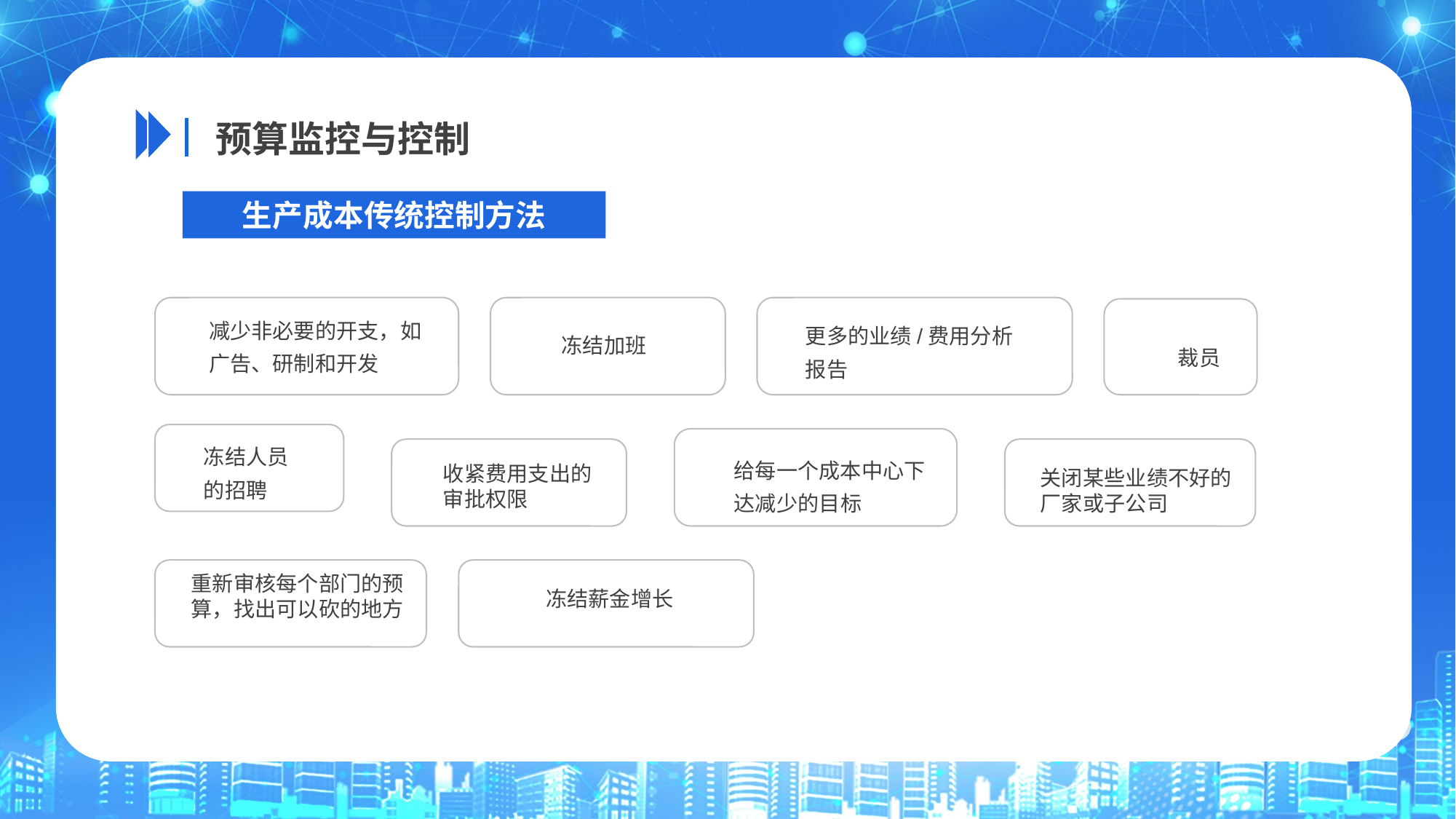

预算监控与控制
生产成本传统控制方法
减少非必要的开支，如广告、研制和开发

冻结加班

更多的业绩/费用分析报告

裁员
冻结人员的招聘

给每一个成本中心下达减少的目标

收紧费用支出的审批权限

关闭某些业绩不好的厂家或子公司

重新审核每个部门的预算，找出可以砍的地方

冻结薪金增长